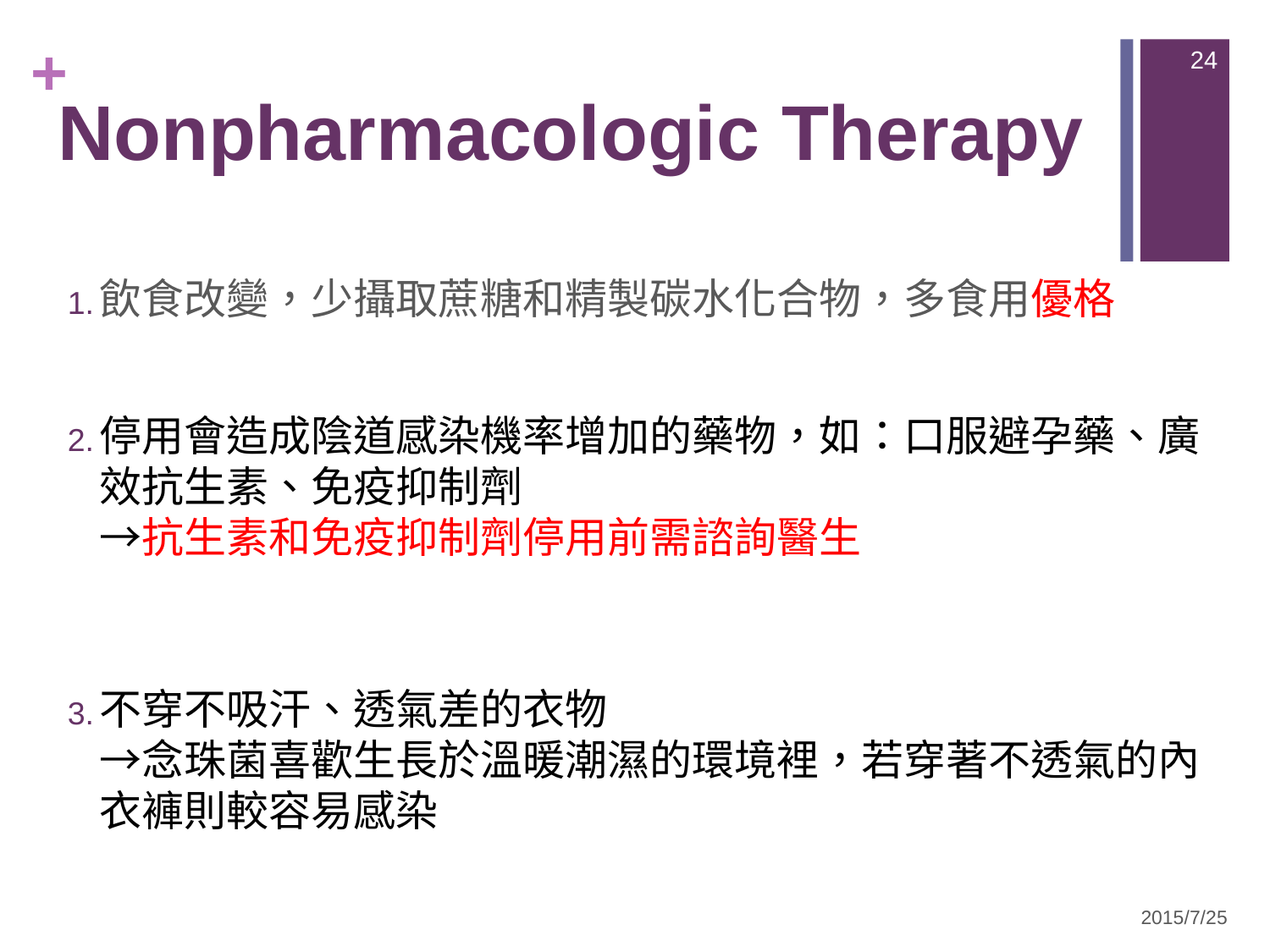

24
# Nonpharmacologic Therapy
飲食改變，少攝取蔗糖和精製碳水化合物，多食用優格
停用會造成陰道感染機率增加的藥物，如：口服避孕藥、廣效抗生素、免疫抑制劑
→抗生素和免疫抑制劑停用前需諮詢醫生

不穿不吸汗、透氣差的衣物
→念珠菌喜歡生長於溫暖潮濕的環境裡，若穿著不透氣的內衣褲則較容易感染
2015/7/25